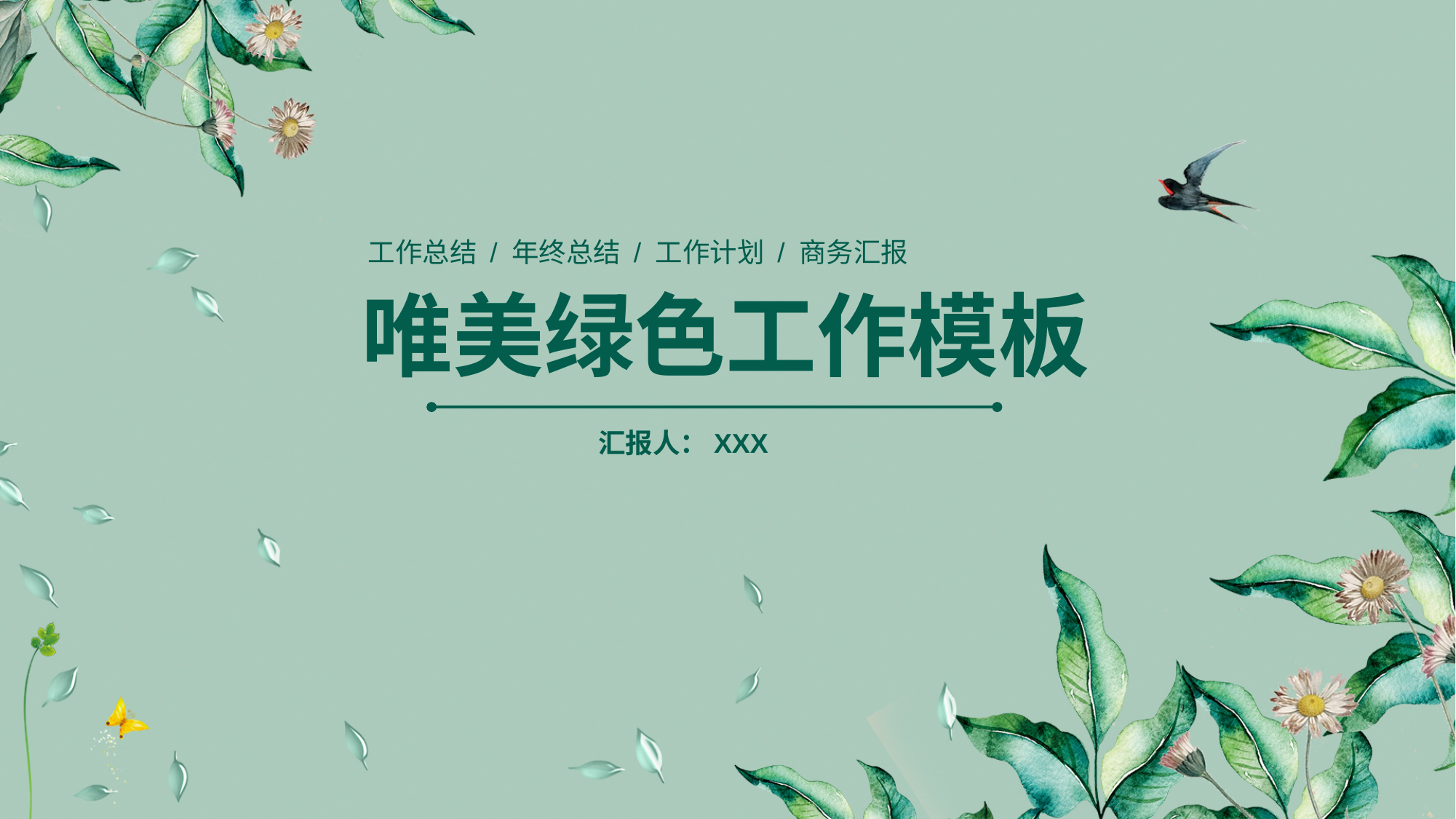

工作总结 / 年终总结 / 工作计划 / 商务汇报
唯美绿色工作模板
汇报人：XXX